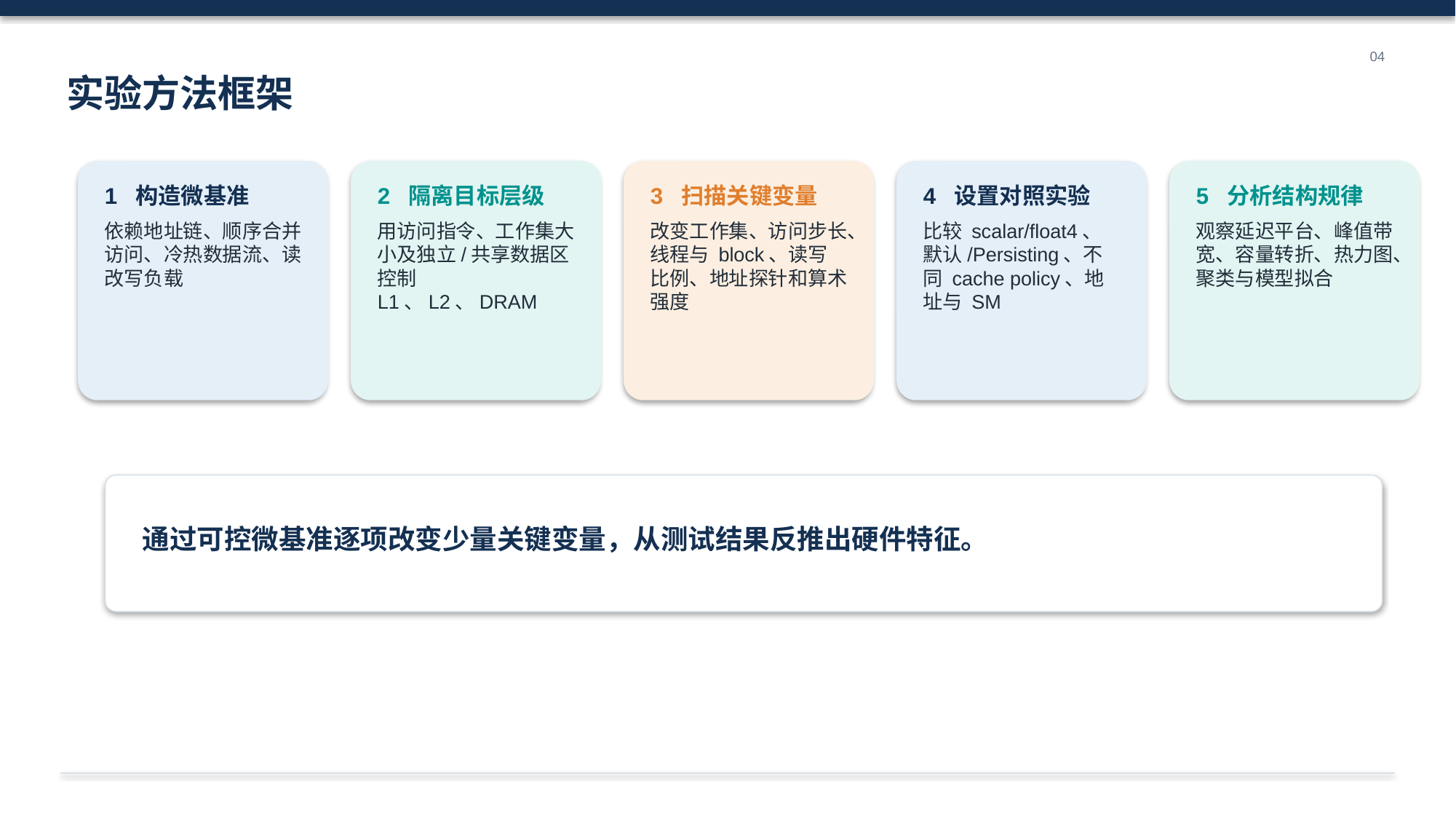

04
实验方法框架

1  构造微基准
2  隔离目标层级
3  扫描关键变量
4  设置对照实验
5  分析结构规律
依赖地址链、顺序合并访问、冷热数据流、读改写负载
用访问指令、工作集大小及独立/共享数据区控制 L1、L2、DRAM
改变工作集、访问步长、线程与 block、读写比例、地址探针和算术强度
比较 scalar/float4、默认/Persisting、不同 cache policy、地址与 SM
观察延迟平台、峰值带宽、容量转折、热力图、聚类与模型拟合

通过可控微基准逐项改变少量关键变量，从测试结果反推出硬件特征。
4